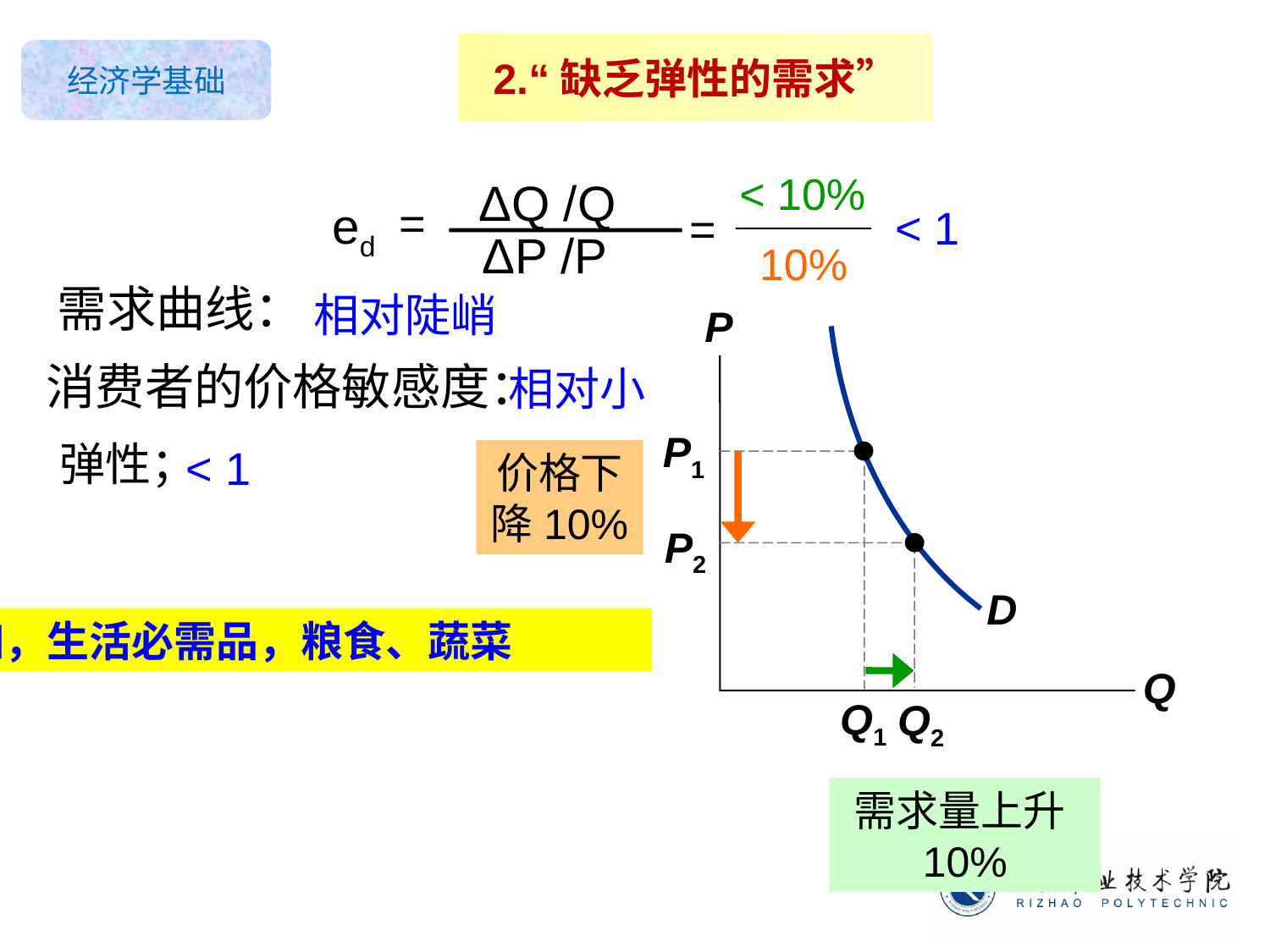

2.“缺乏弹性的需求”
0
< 10%
ΔQ /Q
=
ed
=

< 1
 ΔP /P

10%

D
需求曲线：
相对陡峭
P

Q
  消费者的价格敏感度：
相对小
P1

Q1
弹性；
< 1
价格下降10%

P2

Q2
如，生活必需品，粮食、蔬菜

需求量上升10%